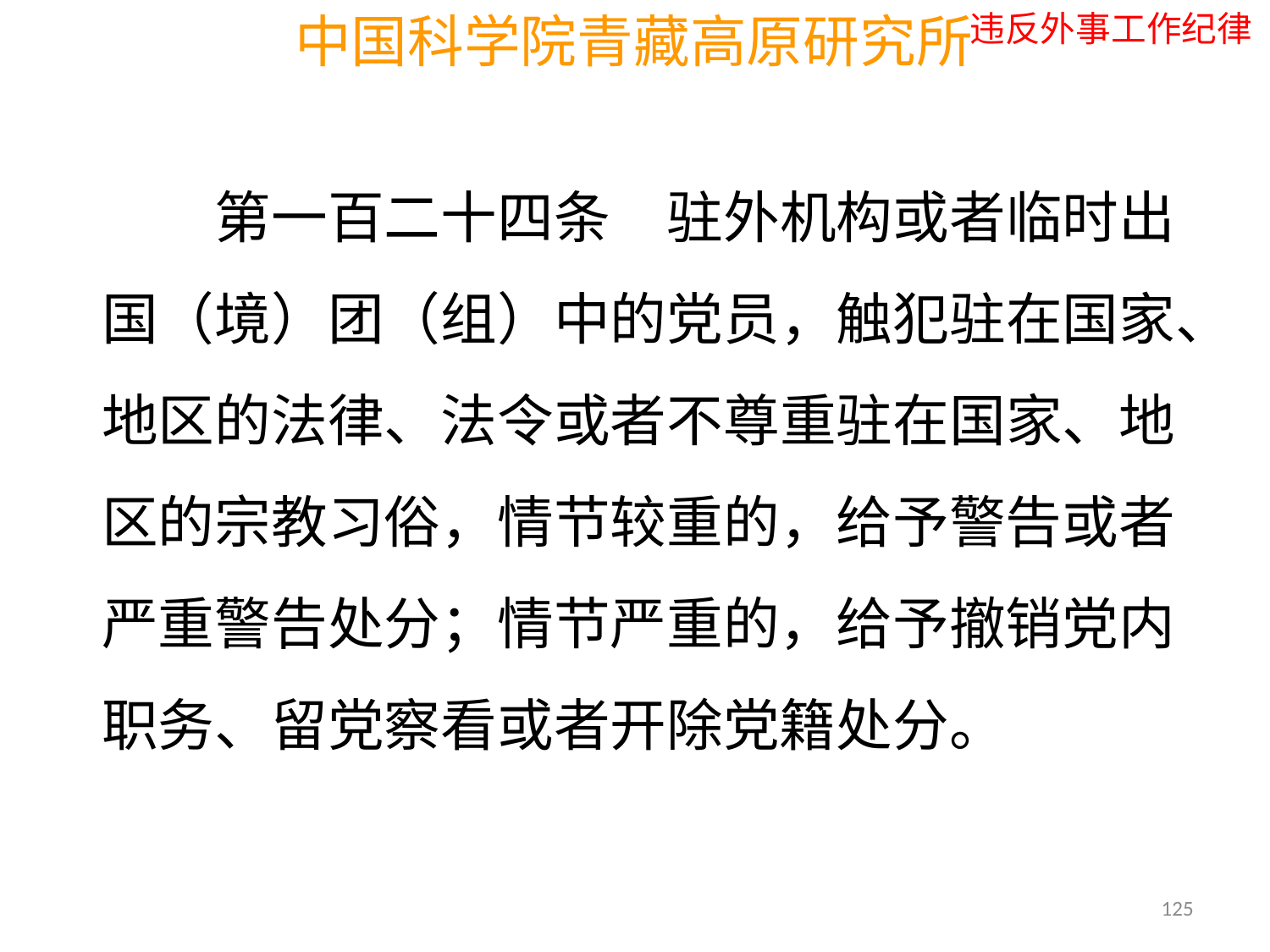

违反外事工作纪律
　　第一百二十四条　驻外机构或者临时出国（境）团（组）中的党员，触犯驻在国家、地区的法律、法令或者不尊重驻在国家、地区的宗教习俗，情节较重的，给予警告或者严重警告处分；情节严重的，给予撤销党内职务、留党察看或者开除党籍处分。
125